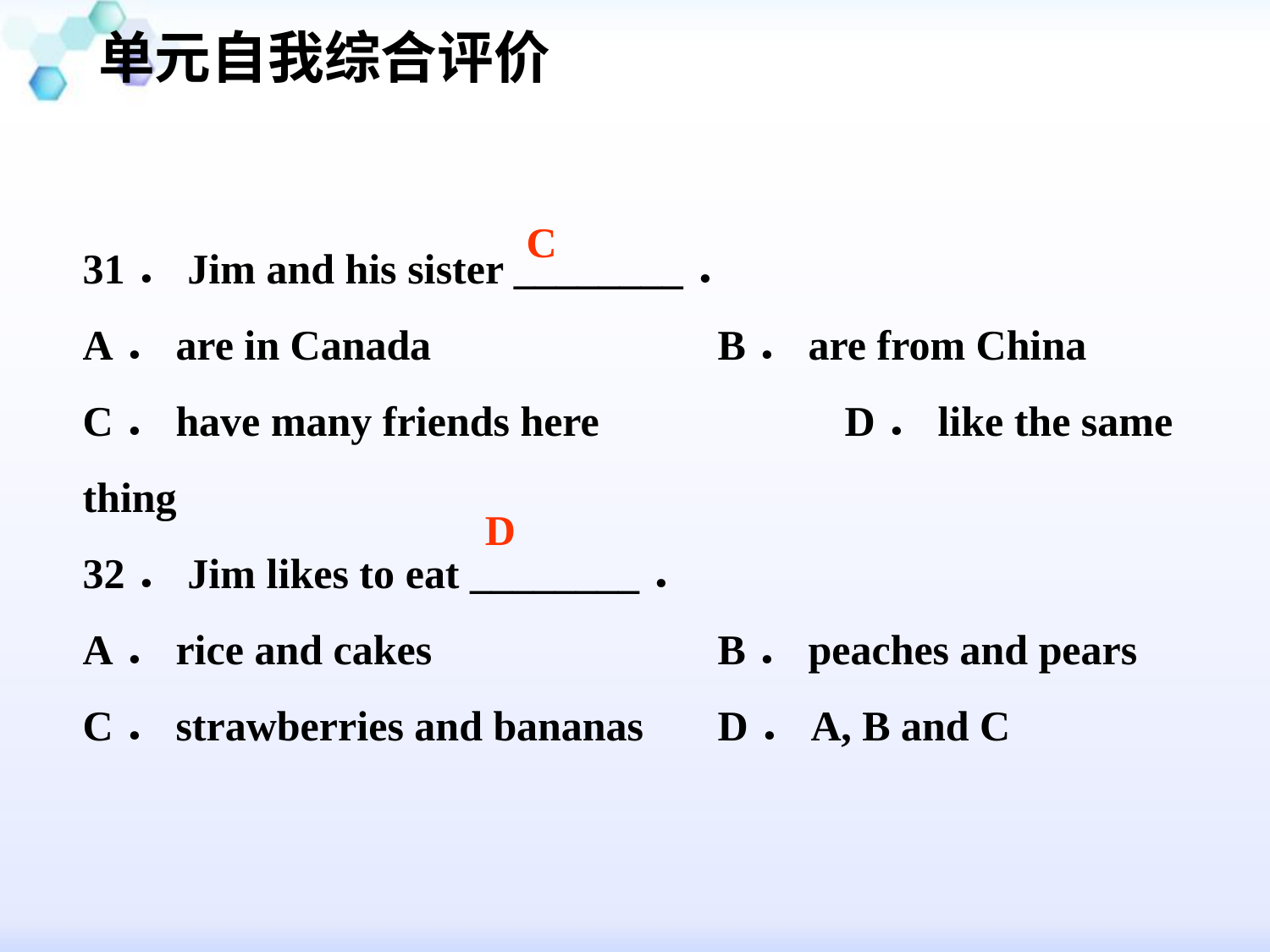

单元自我综合评价
#
C
31．Jim and his sister ________．
A．are in Canada			B．are from China
C．have many friends here		D．like the same thing
32．Jim likes to eat ________．
A．rice and cakes			B．peaches and pears
C．strawberries and bananas	D．A, B and C
D